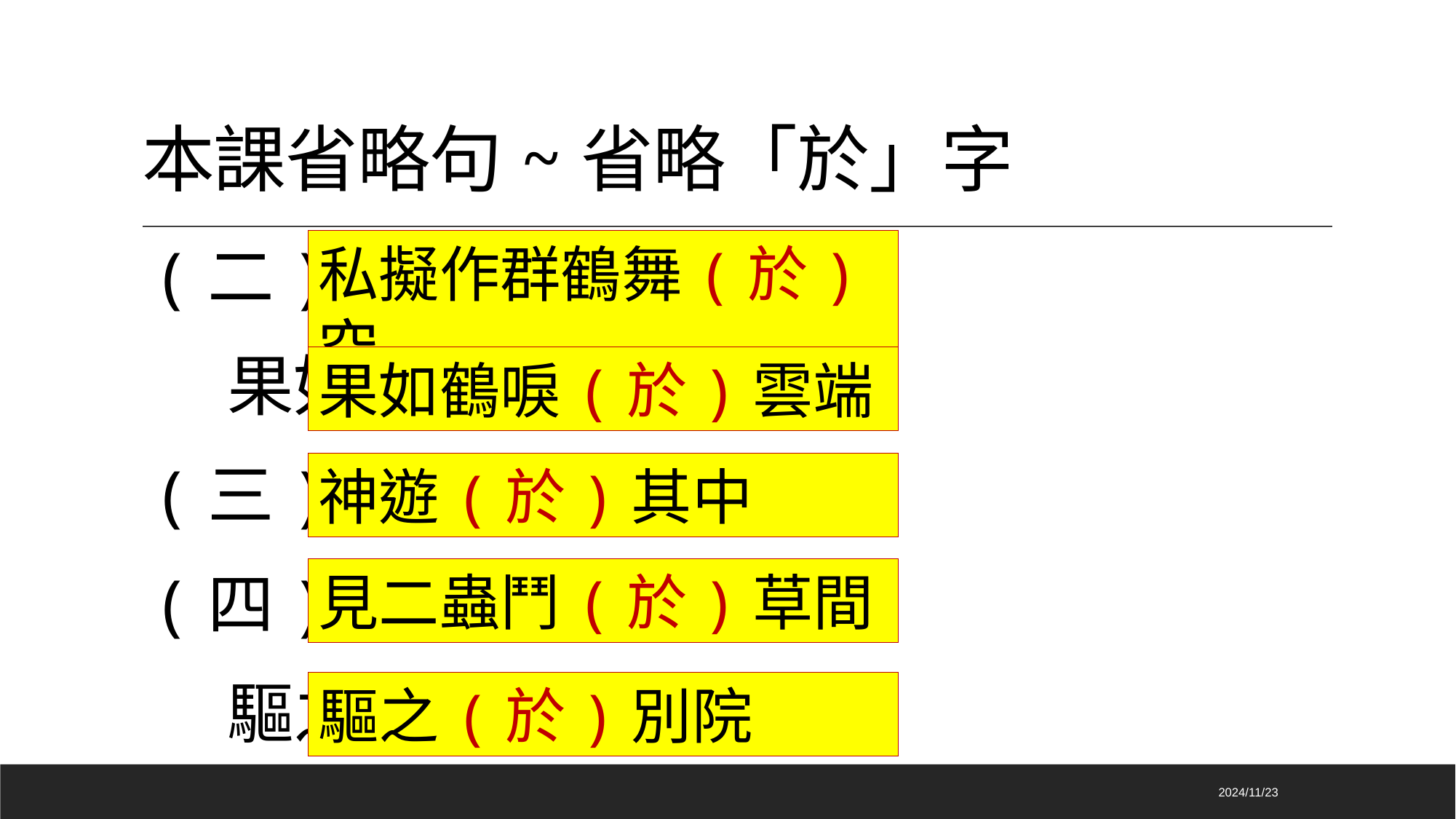

# 本課省略句~省略「於」字
(二)私擬作群鶴舞空
    果如鶴唳雲端
(三)神遊其中
(四)見二蟲鬥草間
     驅之別院
私擬作群鶴舞(於)空
果如鶴唳(於)雲端
神遊(於)其中
見二蟲鬥(於)草間
驅之(於)別院
2024/11/23